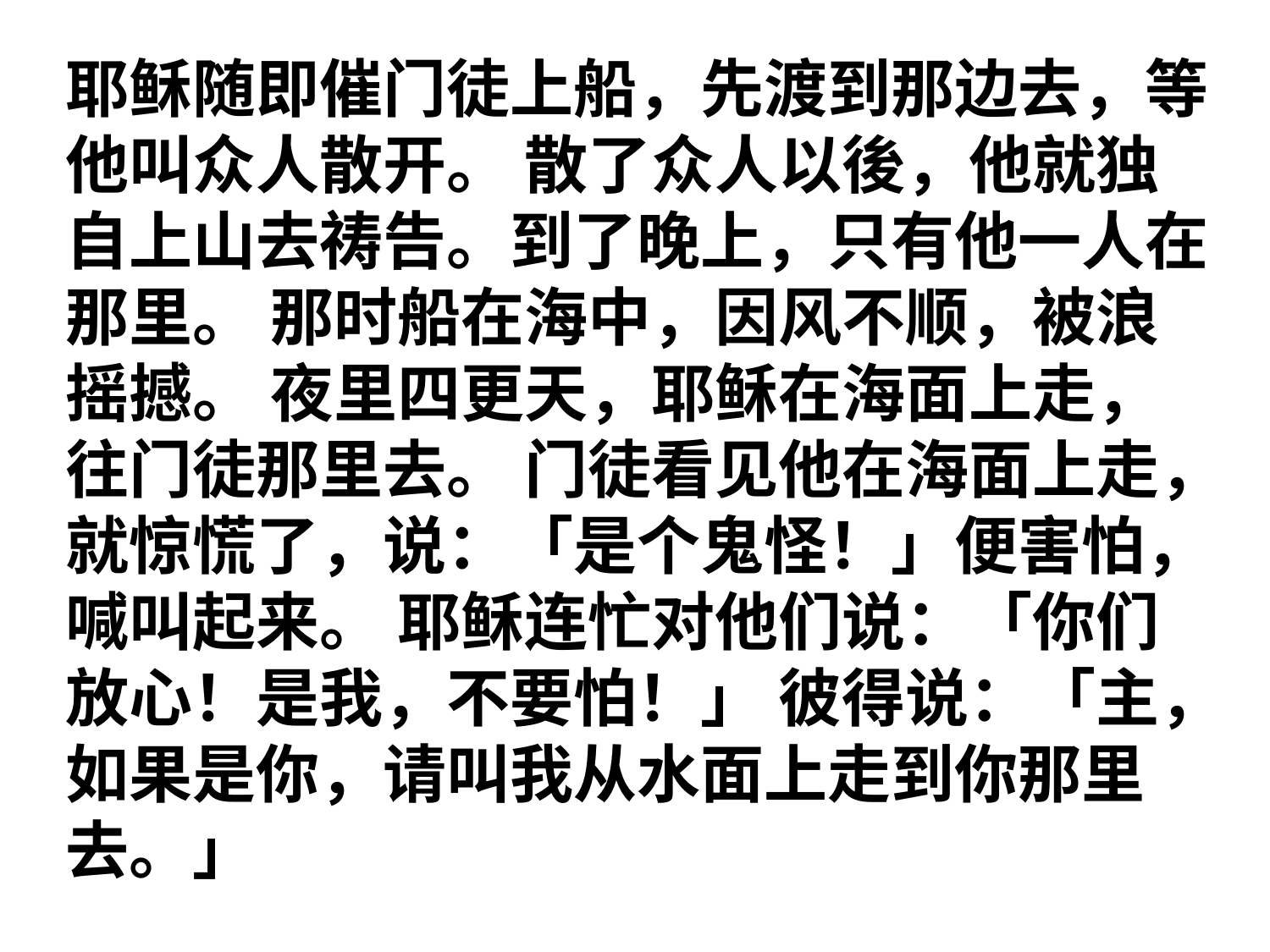

耶稣随即催门徒上船，先渡到那边去，等他叫众人散开。 散了众人以後，他就独自上山去祷告。到了晚上，只有他一人在那里。 那时船在海中，因风不顺，被浪摇撼。 夜里四更天，耶稣在海面上走，往门徒那里去。 门徒看见他在海面上走，就惊慌了，说：「是个鬼怪！」便害怕，喊叫起来。 耶稣连忙对他们说：「你们放心！是我，不要怕！」 彼得说：「主，如果是你，请叫我从水面上走到你那里去。」